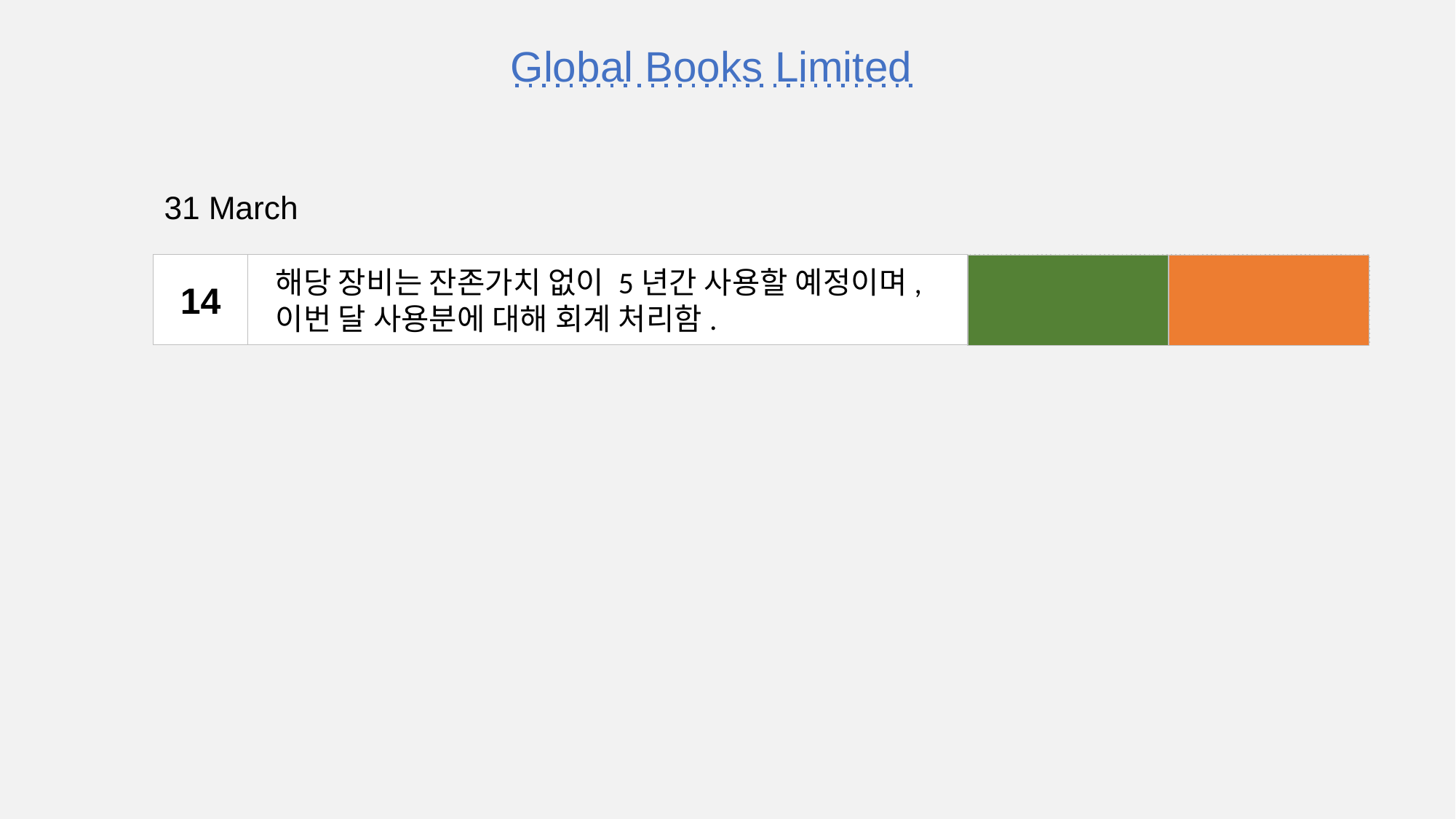

Global Books Limited
31 March
14
Depreciation
100
Accumulated depreciation
100
해당 장비는 잔존가치 없이 5년간 사용할 예정이며, 이번 달 사용분에 대해 회계 처리함.
100
100